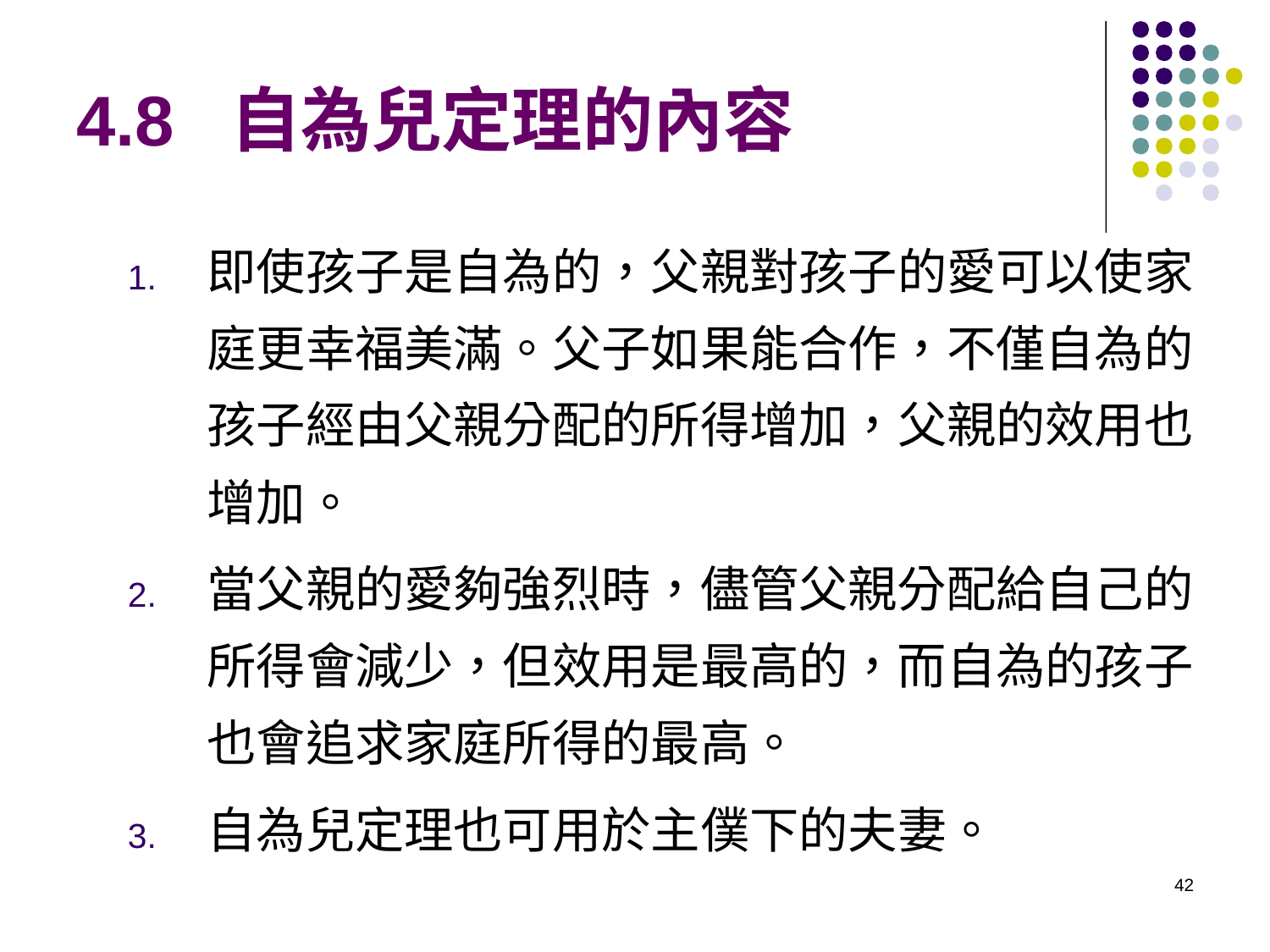

# 4.8  自為兒定理的內容
即使孩子是自為的，父親對孩子的愛可以使家庭更幸福美滿。父子如果能合作，不僅自為的孩子經由父親分配的所得增加，父親的效用也增加。
當父親的愛夠強烈時，儘管父親分配給自己的所得會減少，但效用是最高的，而自為的孩子也會追求家庭所得的最高。
自為兒定理也可用於主僕下的夫妻。
42